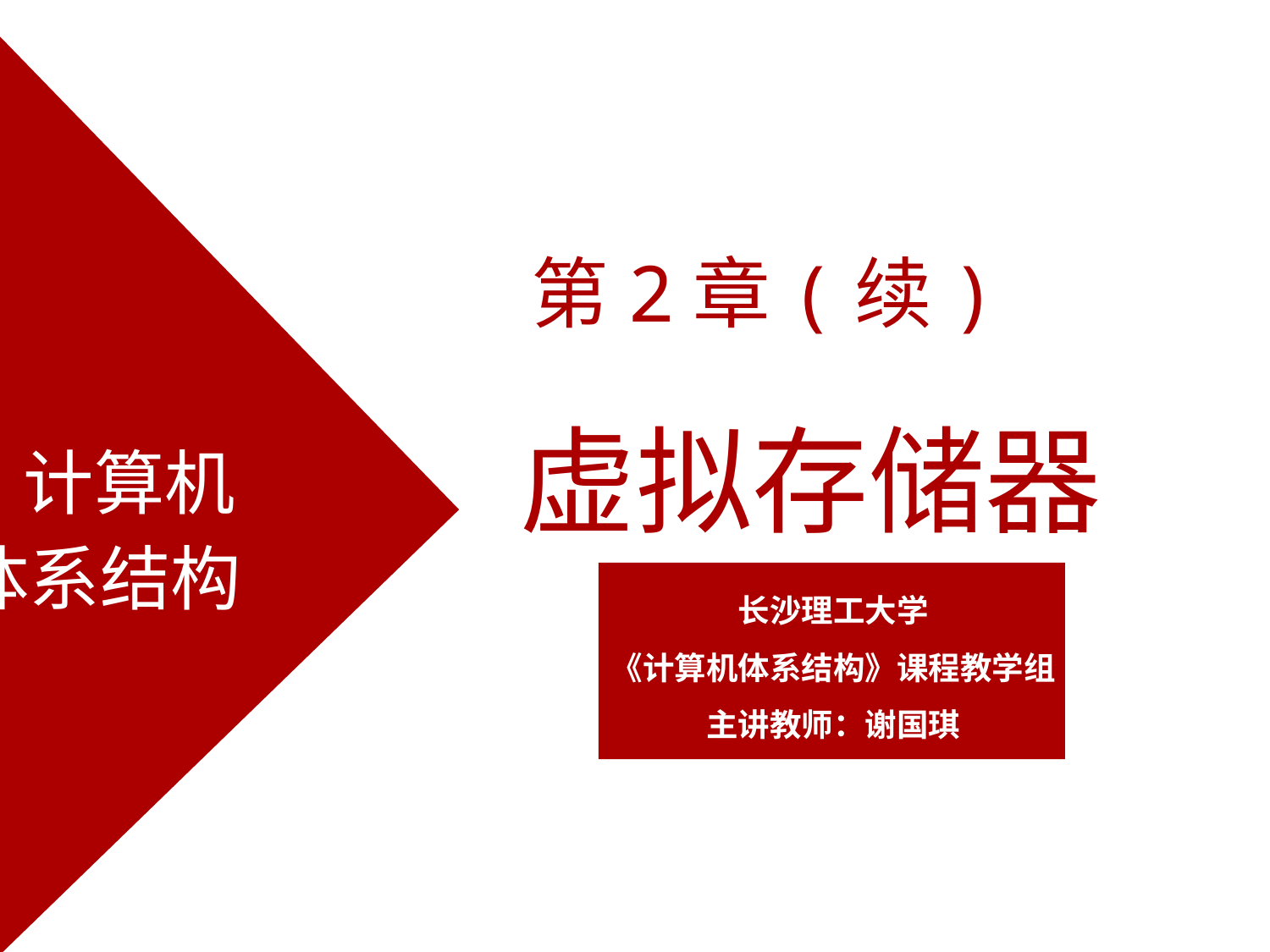

第2章(续)
虚拟存储器

 计算机
体系结构

长沙理工大学
《计算机体系结构》课程教学组
主讲教师：谢国琪